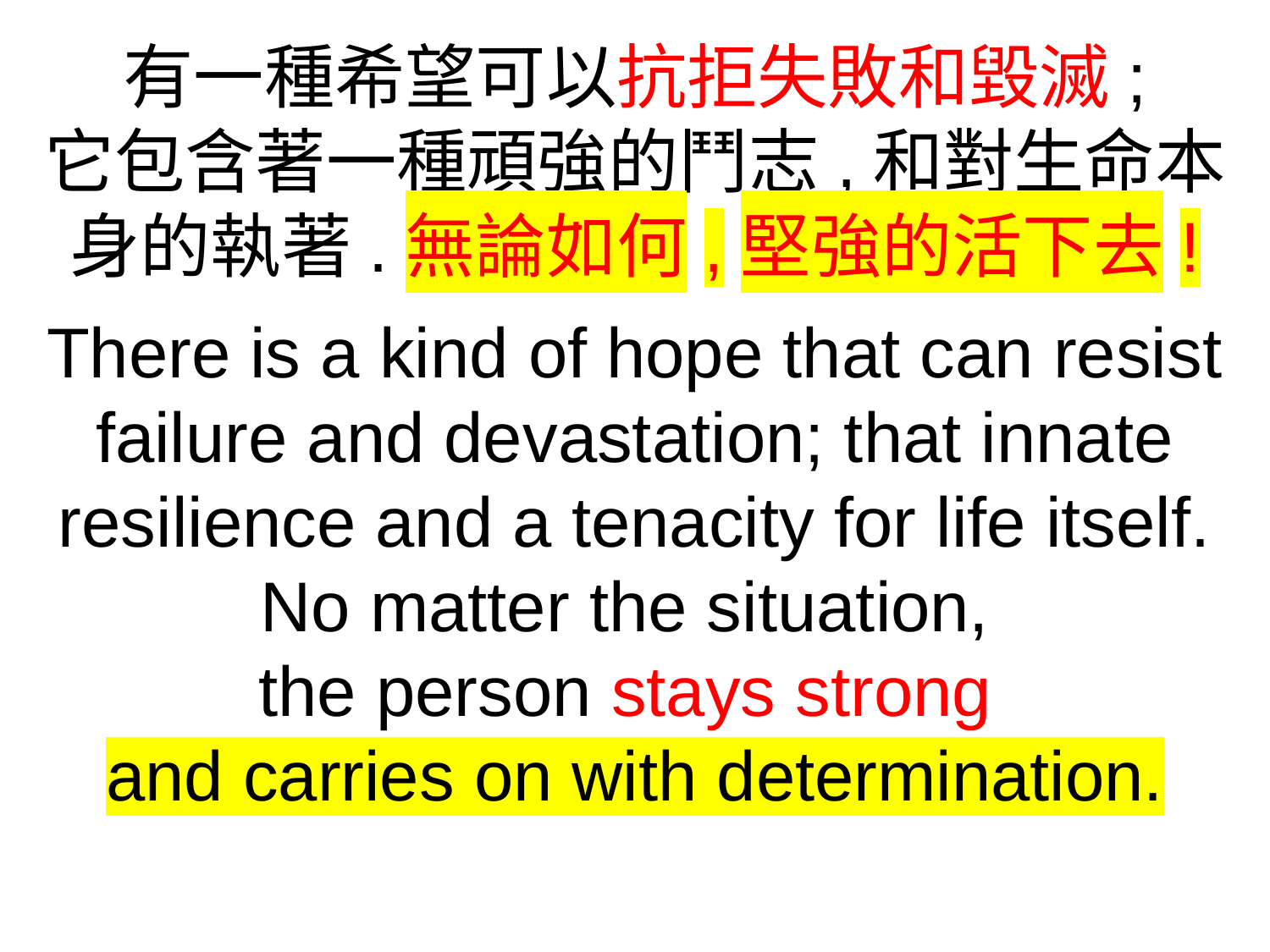

有一種希望可以抗拒失敗和毀滅;
它包含著一種頑強的鬥志,和對生命本身的執著.無論如何,堅強的活下去!
There is a kind of hope that can resist failure and devastation; that innate resilience and a tenacity for life itself. No matter the situation,
the person stays strong
and carries on with determination.